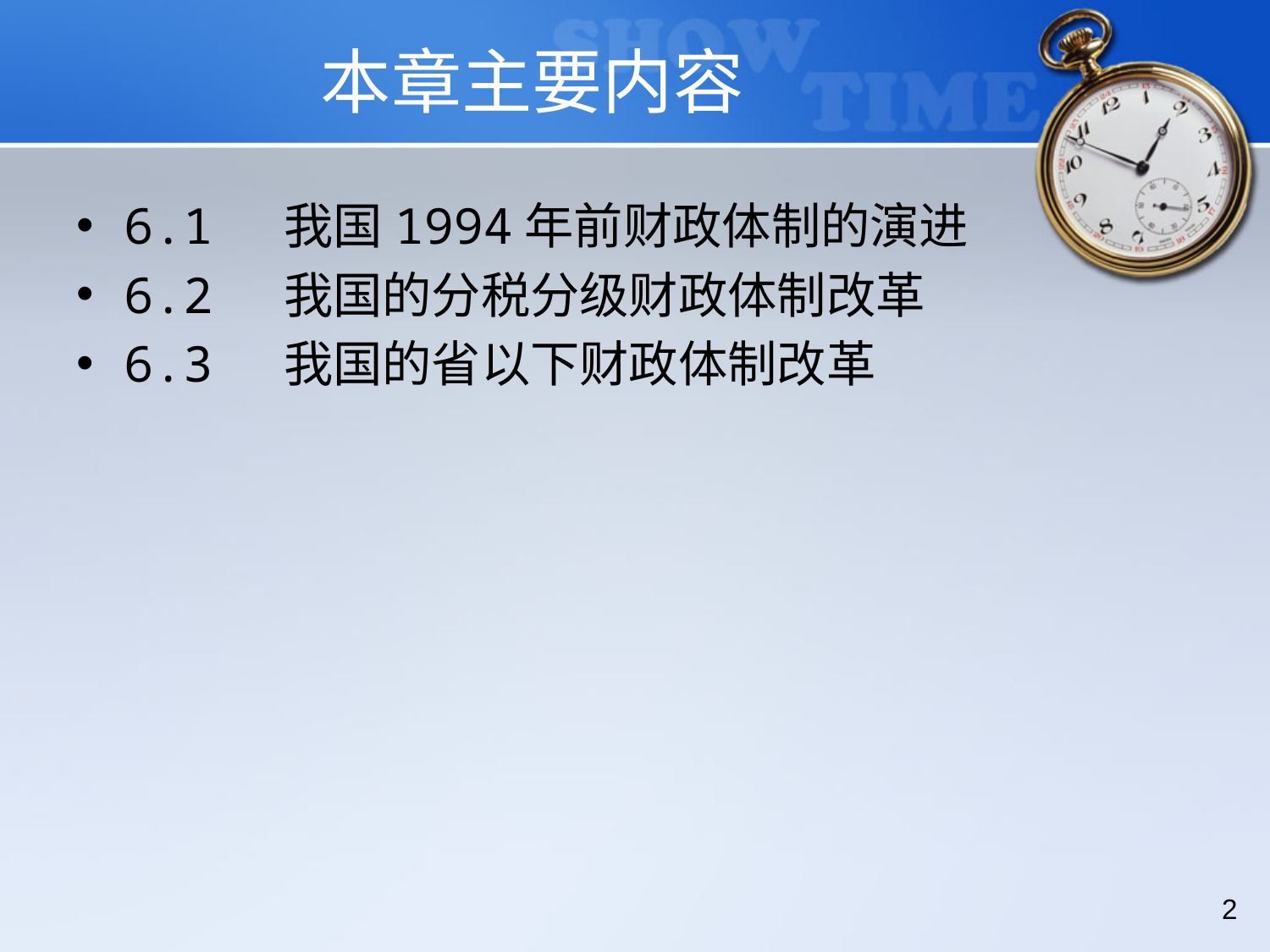

# 本章主要内容
6.1  我国1994年前财政体制的演进
6.2  我国的分税分级财政体制改革
6.3  我国的省以下财政体制改革
2